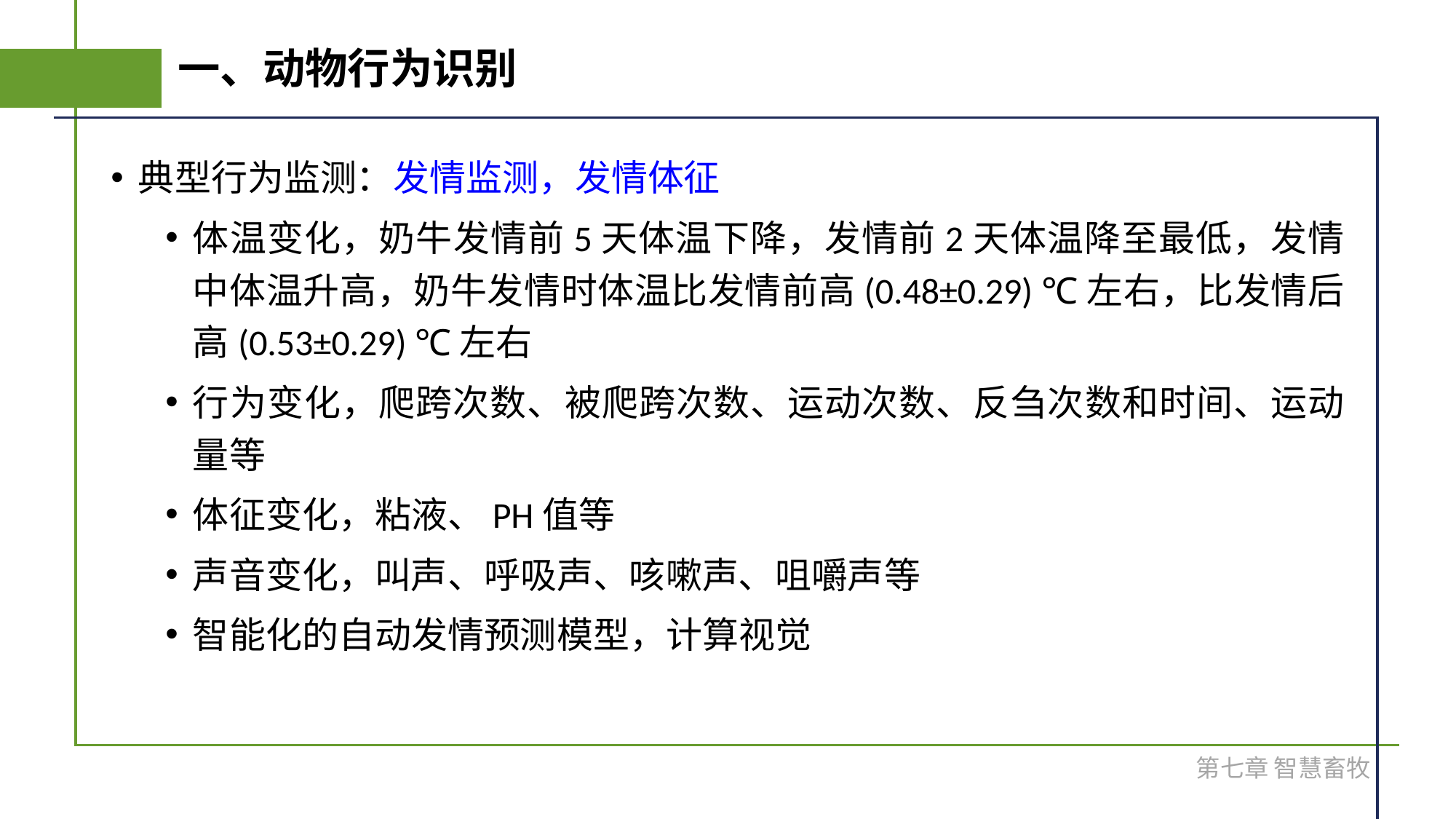

# 一、动物行为识别
典型行为监测：发情监测，发情体征
体温变化，奶牛发情前5天体温下降，发情前2天体温降至最低，发情中体温升高，奶牛发情时体温比发情前高(0.48±0.29) ℃左右，比发情后高(0.53±0.29) ℃左右
行为变化，爬跨次数、被爬跨次数、运动次数、反刍次数和时间、运动量等
体征变化，粘液、PH值等
声音变化，叫声、呼吸声、咳嗽声、咀嚼声等
智能化的自动发情预测模型，计算视觉

第七章 智慧畜牧